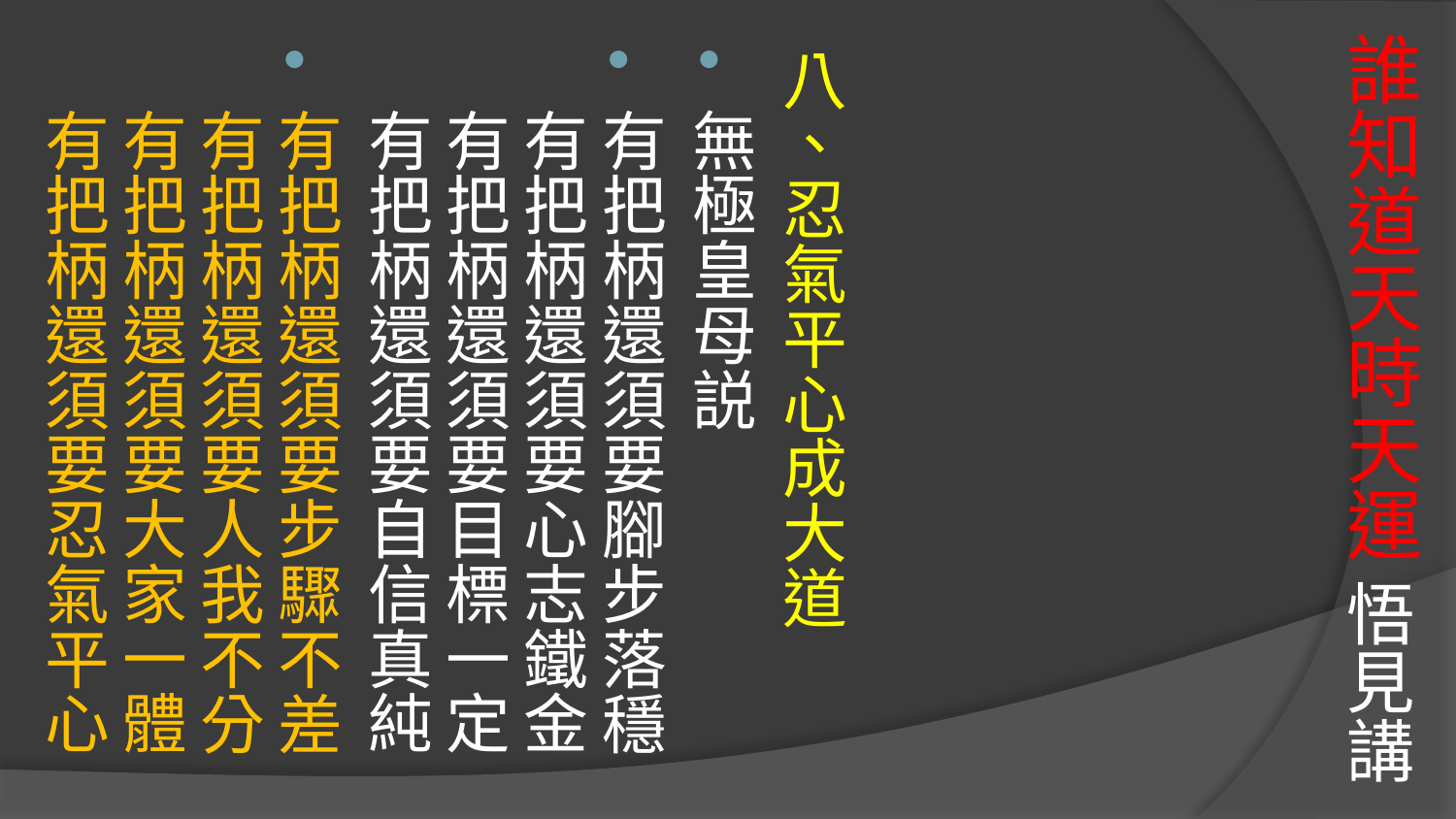

# 誰知道天時天運 悟見講
八、忍氣平心成大道
無極皇母説
有把柄還須要腳步落穩
有把柄還須要心志鐵金
有把柄還須要目標一定
有把柄還須要自信真純
有把柄還須要步驟不差
有把柄還須要人我不分
有把柄還須要大家一體
有把柄還須要忍氣平心